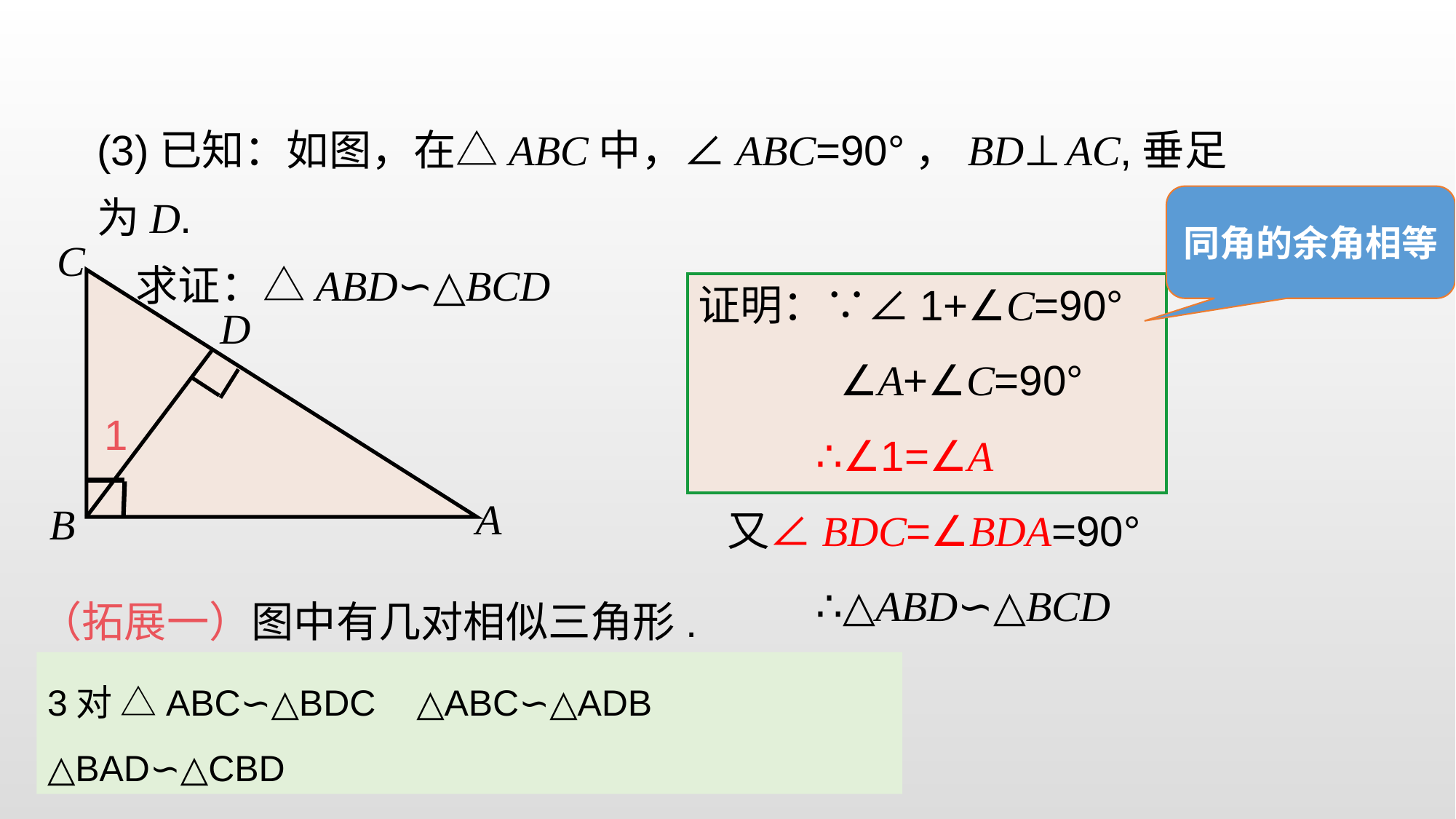

(3)已知：如图，在△ABC中，∠ABC=90°，BD⊥AC,垂足为D.
   求证：△ABD∽△BCD
同角的余角相等
C

B
A
D
证明：∵∠1+∠C=90°
            ∠A+∠C=90°
          ∴∠1=∠A
  又∠BDC=∠BDA=90°
          ∴△ABD∽△BCD

1
（拓展一）图中有几对相似三角形.
3对 △ABC∽△BDC    △ABC∽△ADB    △BAD∽△CBD